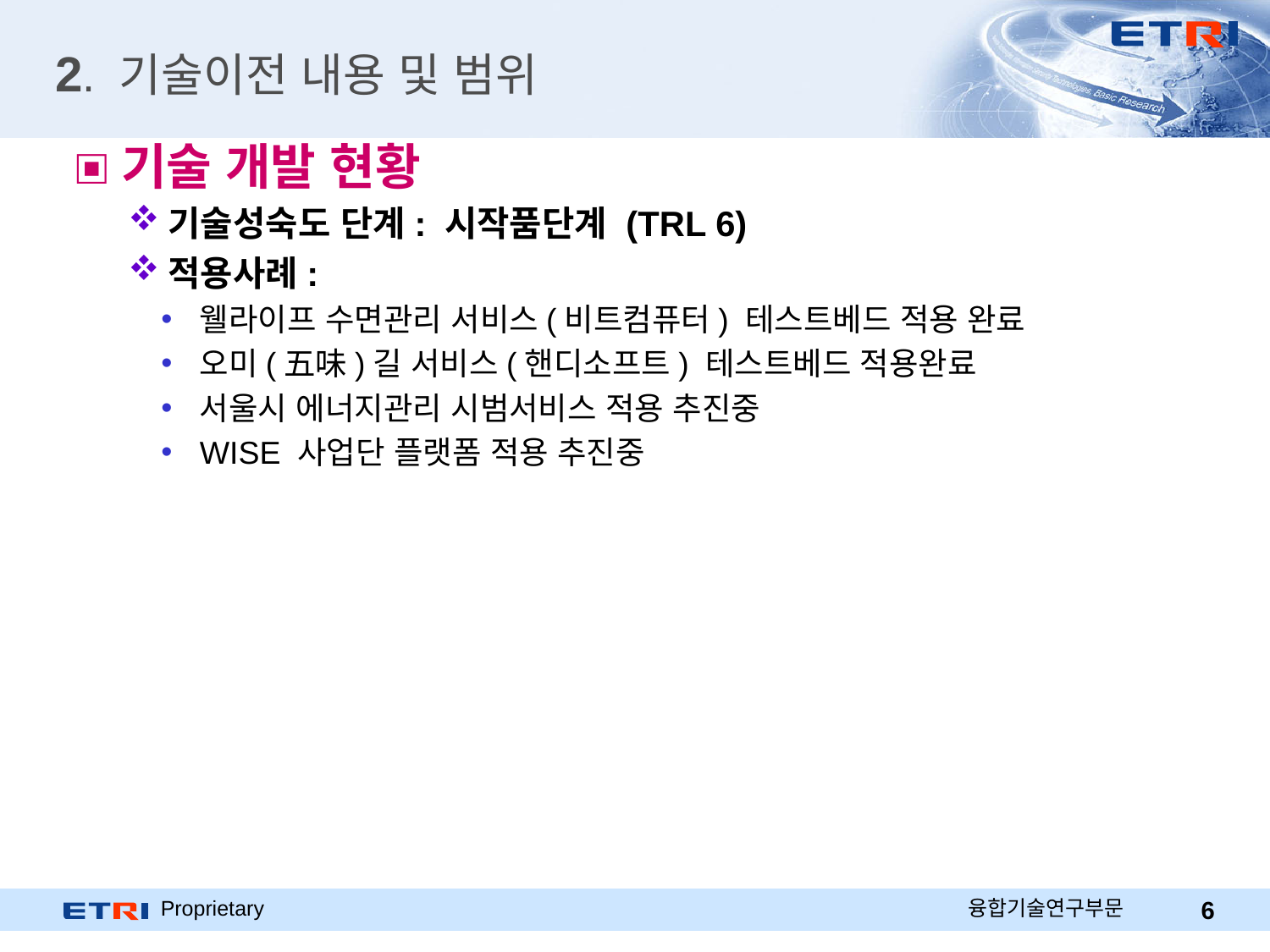

# 2. 기술이전 내용 및 범위
기술 개발 현황
기술성숙도 단계: 시작품단계 (TRL 6)
적용사례:
웰라이프 수면관리 서비스(비트컴퓨터) 테스트베드 적용 완료
오미(五味)길 서비스(핸디소프트) 테스트베드 적용완료
서울시 에너지관리 시범서비스 적용 추진중
WISE 사업단 플랫폼 적용 추진중
융합기술연구부문
6